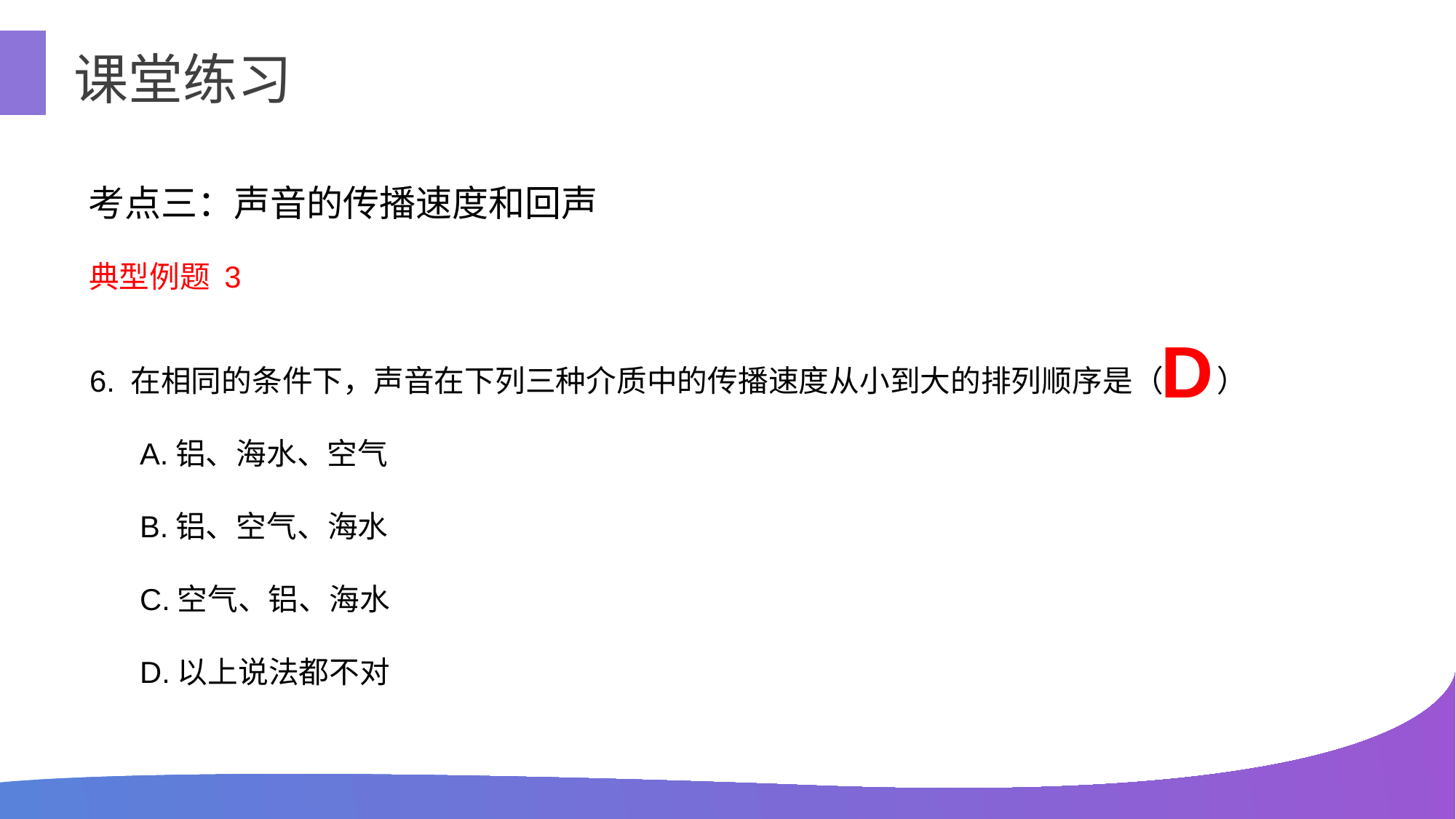

课堂练习
考点三：声音的传播速度和回声
典型例题 3
6. 在相同的条件下，声音在下列三种介质中的传播速度从小到大的排列顺序是（        ）
      A.铝、海水、空气
      B.铝、空气、海水
      C.空气、铝、海水
      D.以上说法都不对
D